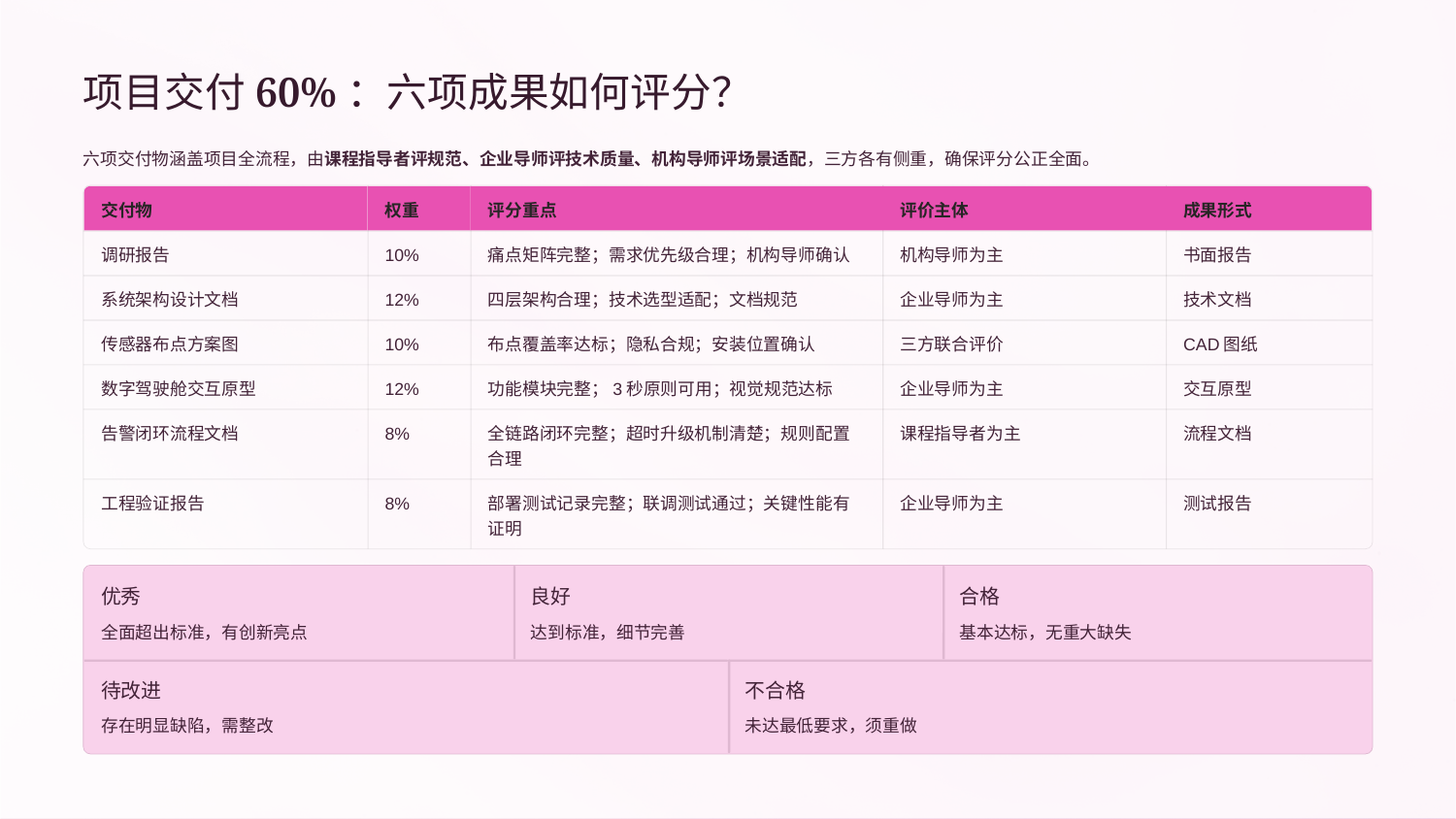

项目交付60%：六项成果如何评分？
六项交付物涵盖项目全流程，由课程指导者评规范、企业导师评技术质量、机构导师评场景适配，三方各有侧重，确保评分公正全面。

交付物
权重
评分重点
评价主体
成果形式

调研报告
10%
痛点矩阵完整；需求优先级合理；机构导师确认
机构导师为主
书面报告

系统架构设计文档
12%
四层架构合理；技术选型适配；文档规范
企业导师为主
技术文档

传感器布点方案图
10%
布点覆盖率达标；隐私合规；安装位置确认
三方联合评价
CAD图纸

数字驾驶舱交互原型
12%
功能模块完整；3秒原则可用；视觉规范达标
企业导师为主
交互原型

告警闭环流程文档
8%
全链路闭环完整；超时升级机制清楚；规则配置合理
课程指导者为主
流程文档

工程验证报告
8%
部署测试记录完整；联调测试通过；关键性能有证明
企业导师为主
测试报告

优秀
良好
合格
全面超出标准，有创新亮点
达到标准，细节完善
基本达标，无重大缺失

待改进
不合格
存在明显缺陷，需整改
未达最低要求，须重做